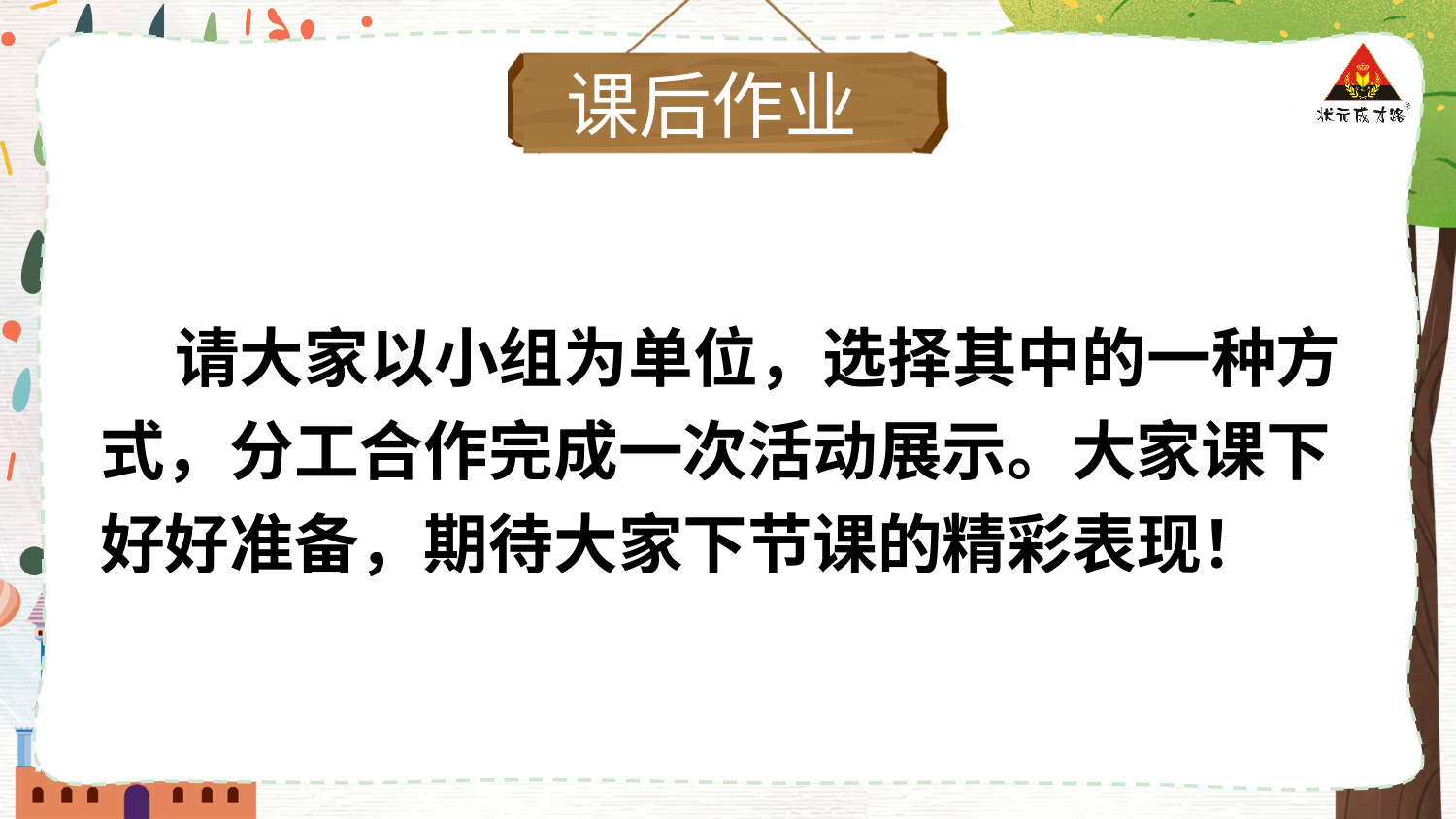

课后作业
    请大家以小组为单位，选择其中的一种方式，分工合作完成一次活动展示。大家课下好好准备，期待大家下节课的精彩表现！